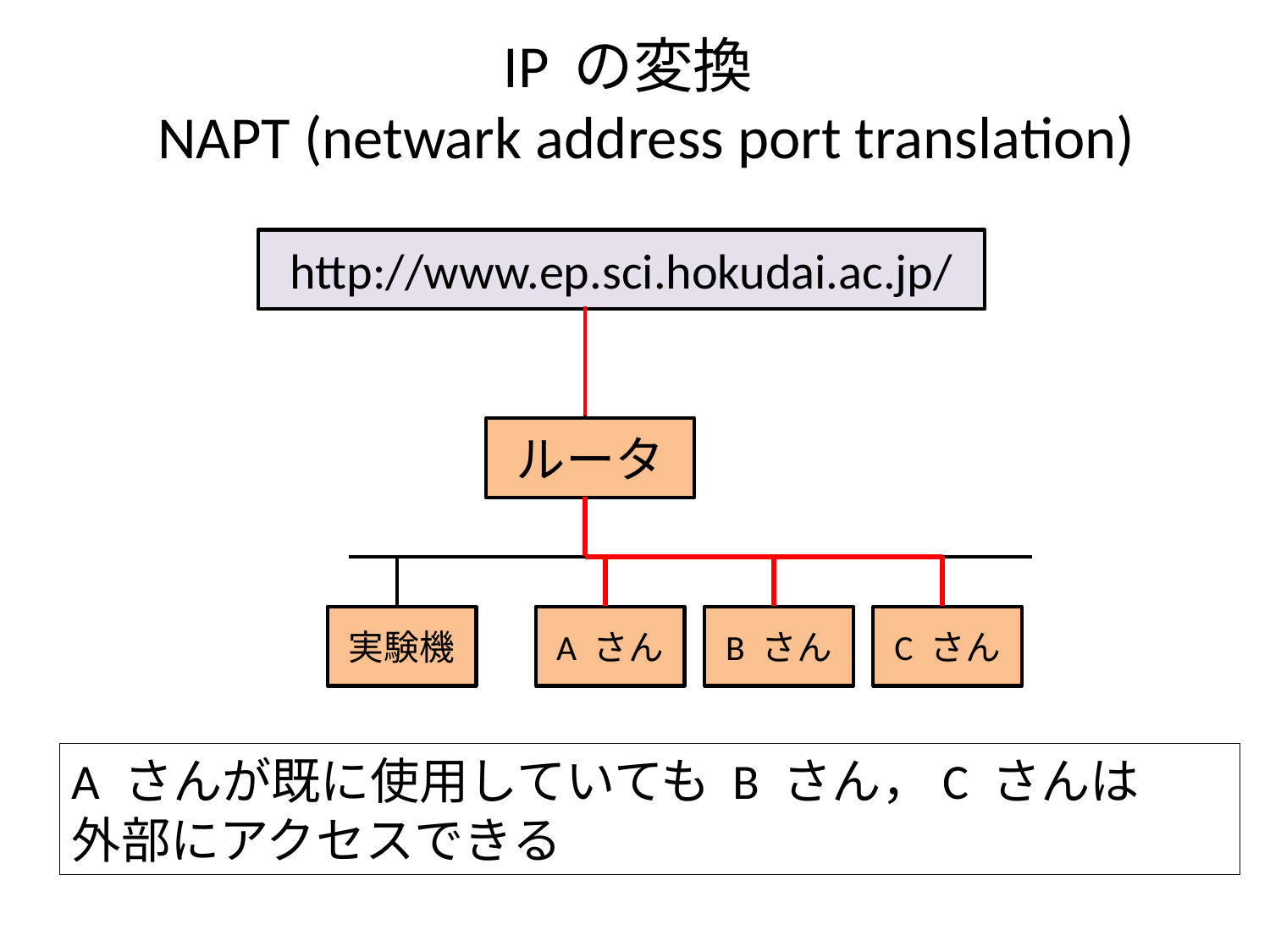

# IP の変換 NAPT (netwark address port translation)
http://www.ep.sci.hokudai.ac.jp/
ルータ
実験機
A さん
B さん
C さん
A さんが既に使用していても B さん，C さんは
外部にアクセスできる